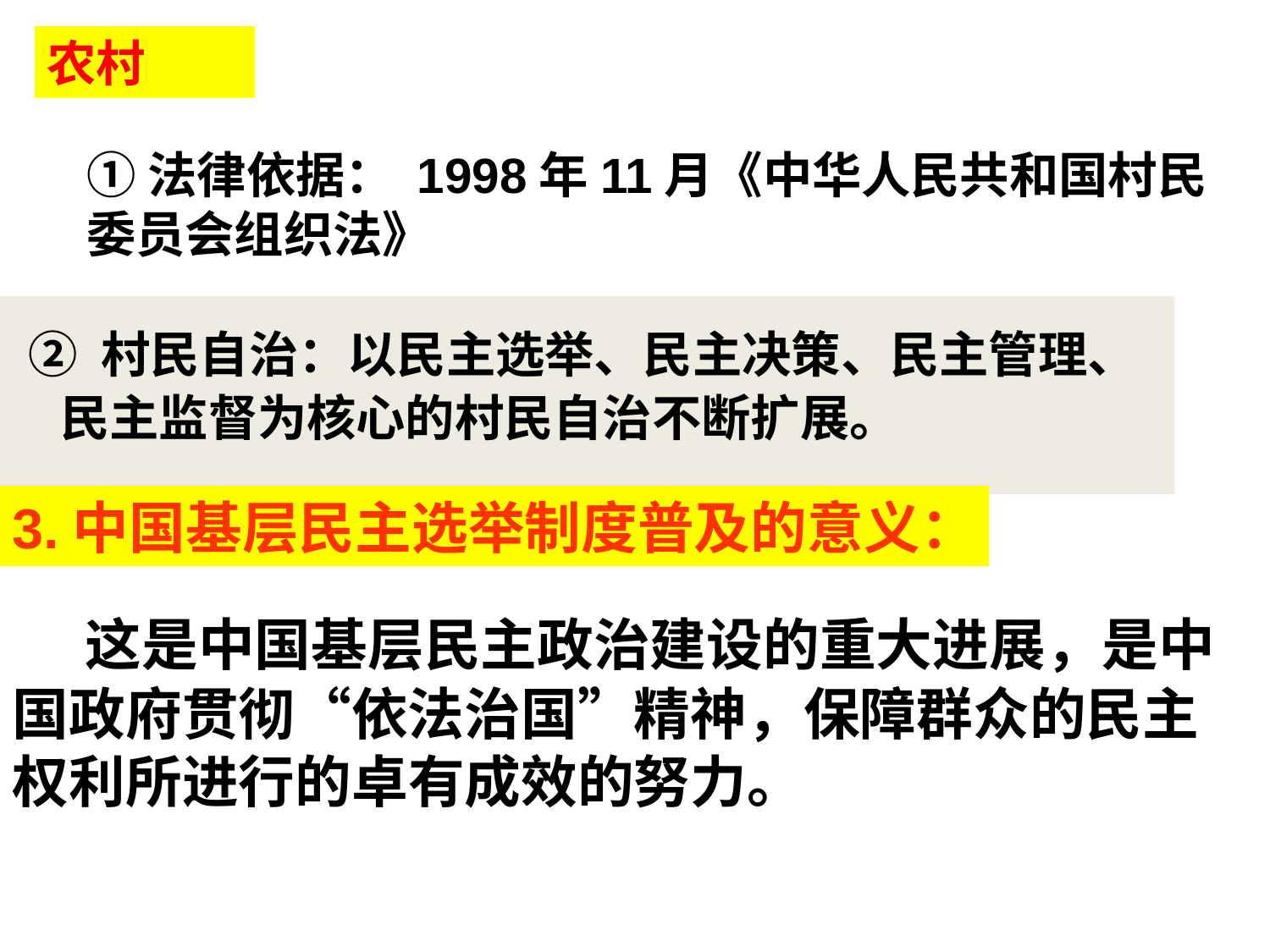

农村
①法律依据： 1998年11月《中华人民共和国村民委员会组织法》
# ② 村民自治：以民主选举、民主决策、民主管理、民主监督为核心的村民自治不断扩展。
3.中国基层民主选举制度普及的意义：
    这是中国基层民主政治建设的重大进展，是中国政府贯彻“依法治国”精神，保障群众的民主权利所进行的卓有成效的努力。